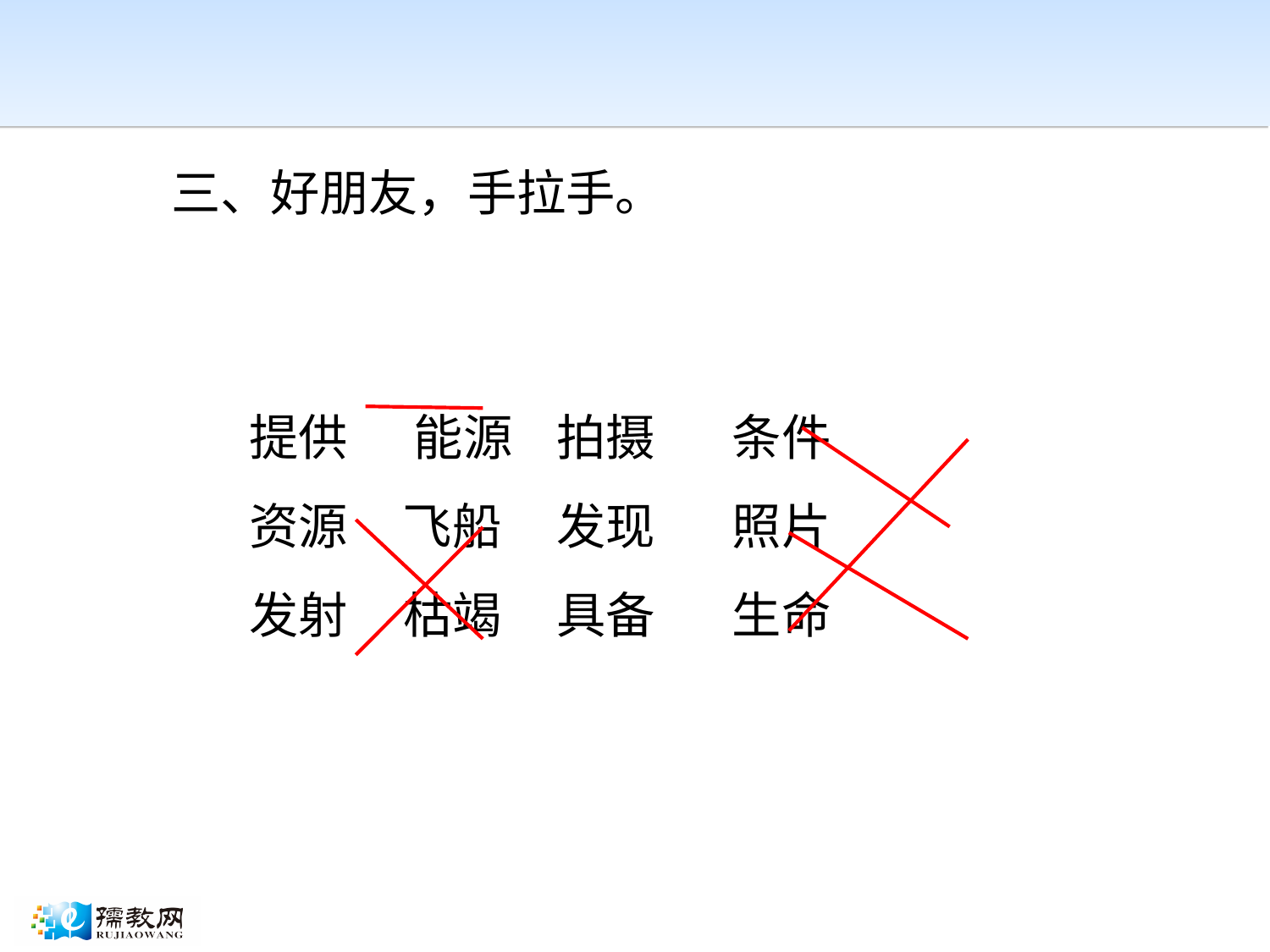

三、好朋友，手拉手。
提供      能源    拍摄       条件
资源     飞船     发现       照片
发射     枯竭     具备       生命